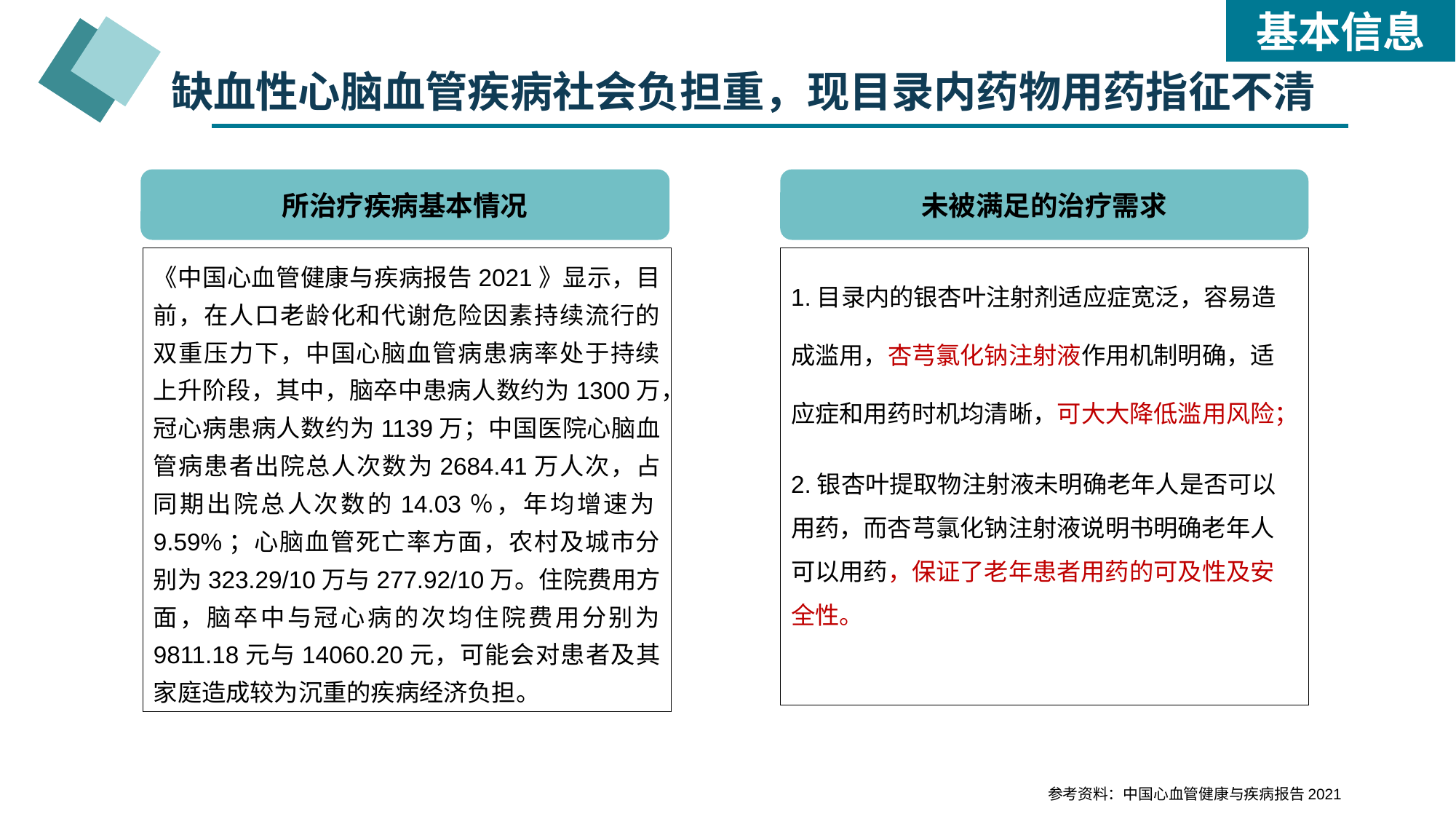

基本信息
缺血性心脑血管疾病社会负担重，现目录内药物用药指征不清
所治疗疾病基本情况
未被满足的治疗需求
1.目录内的银杏叶注射剂适应症宽泛，容易造成滥用，杏芎氯化钠注射液作用机制明确，适应症和用药时机均清晰，可大大降低滥用风险；
2.银杏叶提取物注射液未明确老年人是否可以用药，而杏芎氯化钠注射液说明书明确老年人可以用药，保证了老年患者用药的可及性及安全性。

《中国心血管健康与疾病报告2021》显示，目前，在人口老龄化和代谢危险因素持续流行的双重压力下，中国心脑血管病患病率处于持续上升阶段，其中，脑卒中患病人数约为1300万，冠心病患病人数约为1139万；中国医院心脑血管病患者出院总人次数为2684.41万人次，占同期出院总人次数的14.03％，年均增速为9.59%；心脑血管死亡率方面，农村及城市分别为323.29/10万与277.92/10万。住院费用方面，脑卒中与冠心病的次均住院费用分别为 9811.18元与14060.20元，可能会对患者及其家庭造成较为沉重的疾病经济负担。
参考资料：中国心血管健康与疾病报告2021